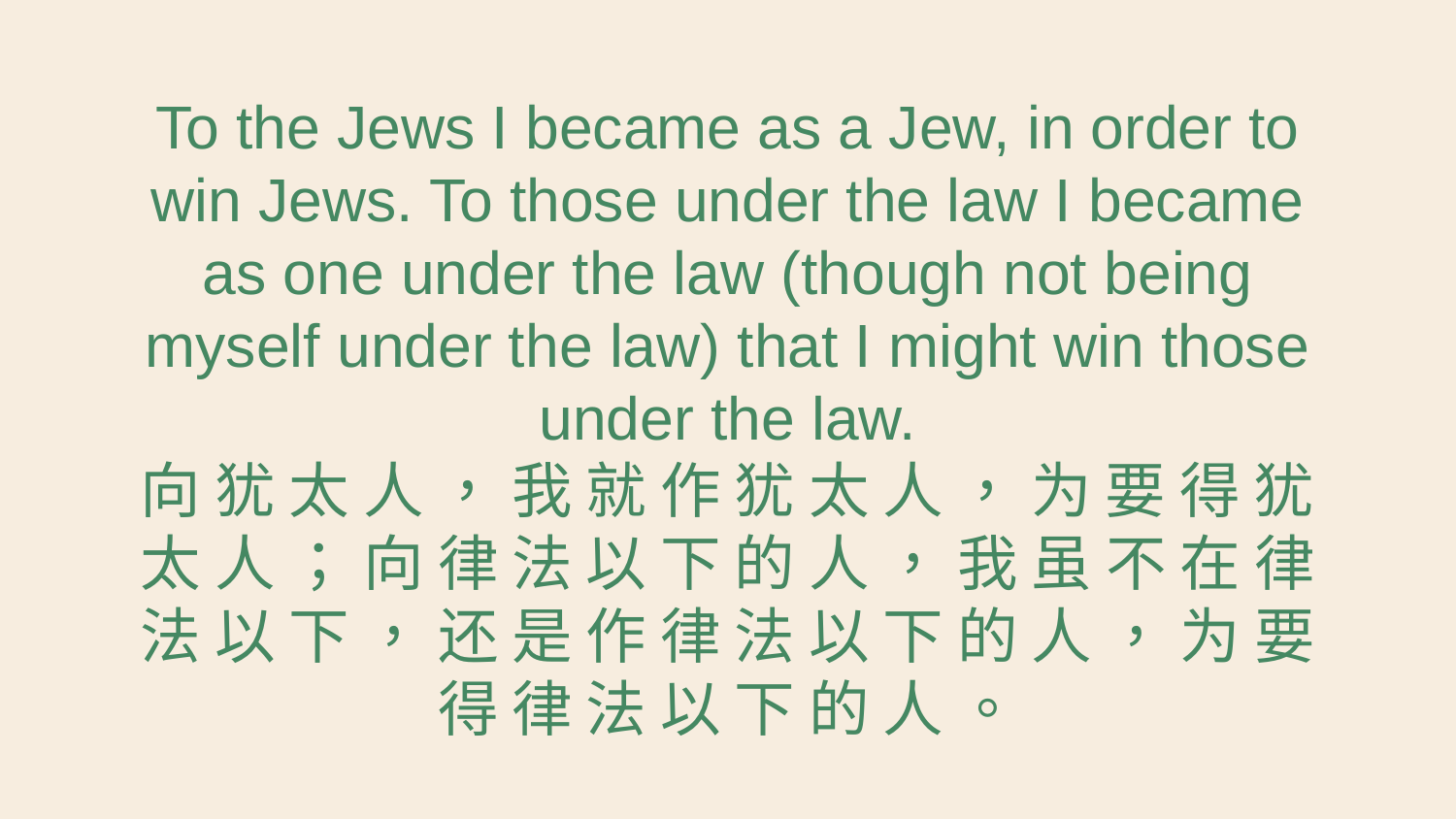

To the Jews I became as a Jew, in order to win Jews. To those under the law I became as one under the law (though not being myself under the law) that I might win those under the law.
向 犹 太 人 ， 我 就 作 犹 太 人 ， 为 要 得 犹 太 人 ； 向 律 法 以 下 的 人 ， 我 虽 不 在 律 法 以 下 ， 还 是 作 律 法 以 下 的 人 ， 为 要 得 律 法 以 下 的 人 。